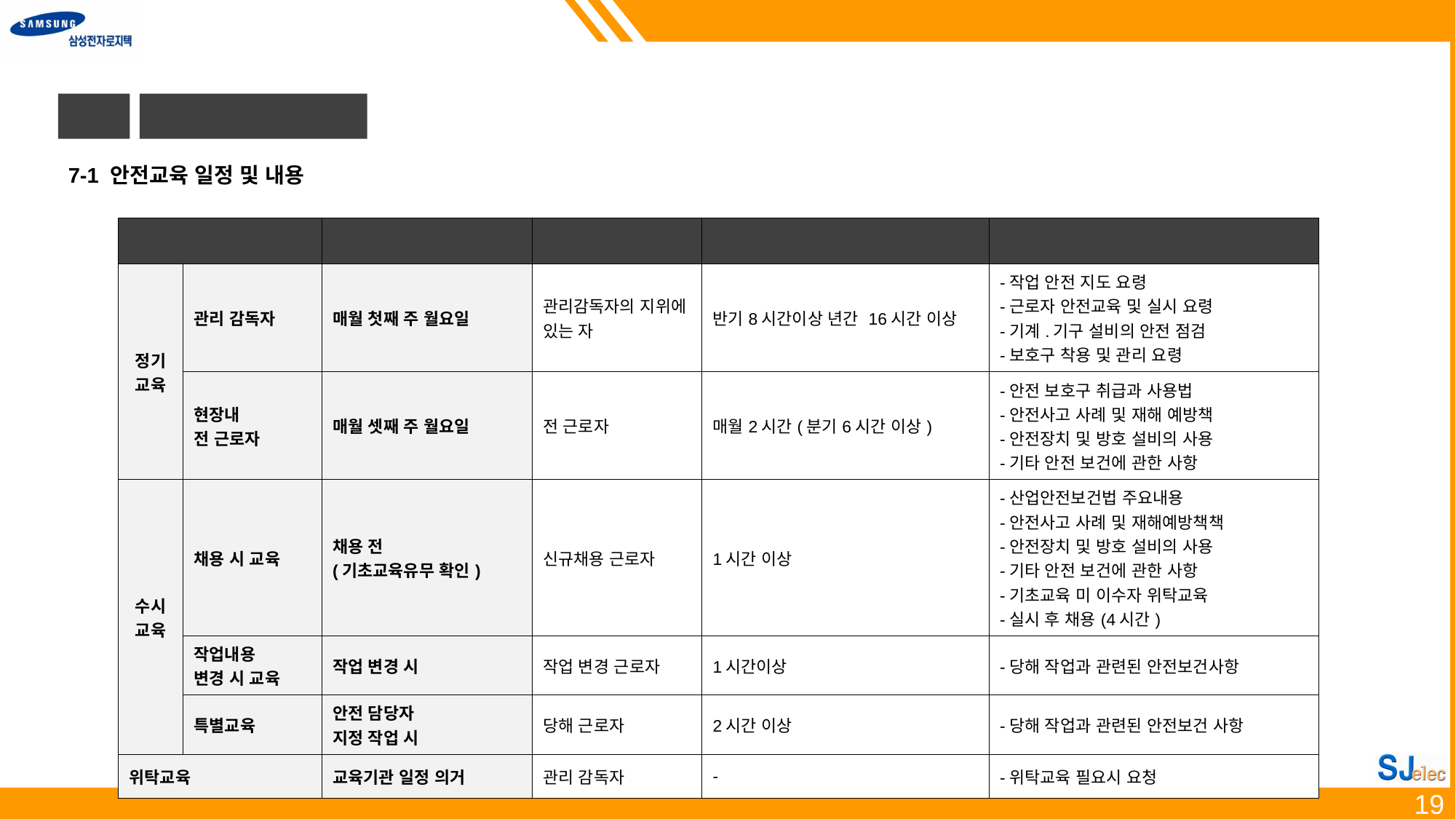

7
안전 교육
7-1 안전교육 일정 및 내용
| 교육의 종류 |  | 교육 시기 | 교육 대상 | 교육 시간 | 교육 내용 |
| --- | --- | --- | --- | --- | --- |
| 정기 교육 | 관리 감독자 | 매월 첫째 주 월요일 | 관리감독자의 지위에 있는 자 | 반기8시간이상 년간 16시간 이상 | -작업 안전 지도 요령 -근로자 안전교육 및 실시 요령 -기계.기구 설비의 안전 점검 -보호구 착용 및 관리 요령 |
|  | 현장내 전 근로자 | 매월 셋째 주 월요일 | 전 근로자 | 매월2시간(분기6시간 이상) | -안전 보호구 취급과 사용법 -안전사고 사례 및 재해 예방책 -안전장치 및 방호 설비의 사용 -기타 안전 보건에 관한 사항 |
| 수시 교육 | 채용 시 교육 | 채용 전 (기초교육유무 확인) | 신규채용 근로자 | 1시간 이상 | -산업안전보건법 주요내용 -안전사고 사례 및 재해예방책책 -안전장치 및 방호 설비의 사용 -기타 안전 보건에 관한 사항 -기초교육 미 이수자 위탁교육 -실시 후 채용(4시간) |
|  | 작업내용 변경 시 교육 | 작업 변경 시 | 작업 변경 근로자 | 1시간이상 | -당해 작업과 관련된 안전보건사항 |
|  | 특별교육 | 안전 담당자 지정 작업 시 | 당해 근로자 | 2시간 이상 | -당해 작업과 관련된 안전보건 사항 |
| 위탁교육 |  | 교육기관 일정 의거 | 관리 감독자 | - | -위탁교육 필요시 요청 |